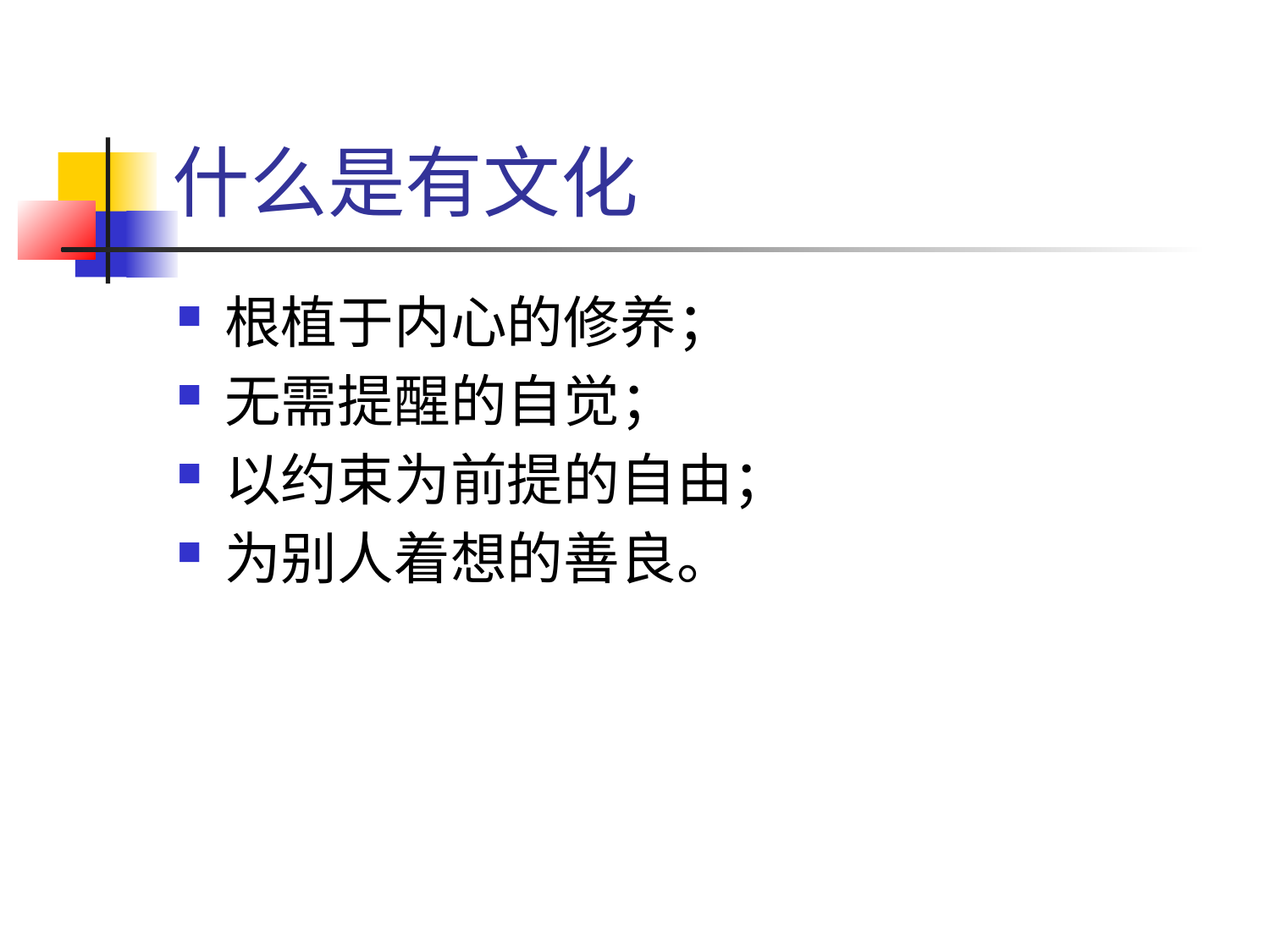

# 什么是有文化
根植于内心的修养；
无需提醒的自觉；
以约束为前提的自由；
为别人着想的善良。